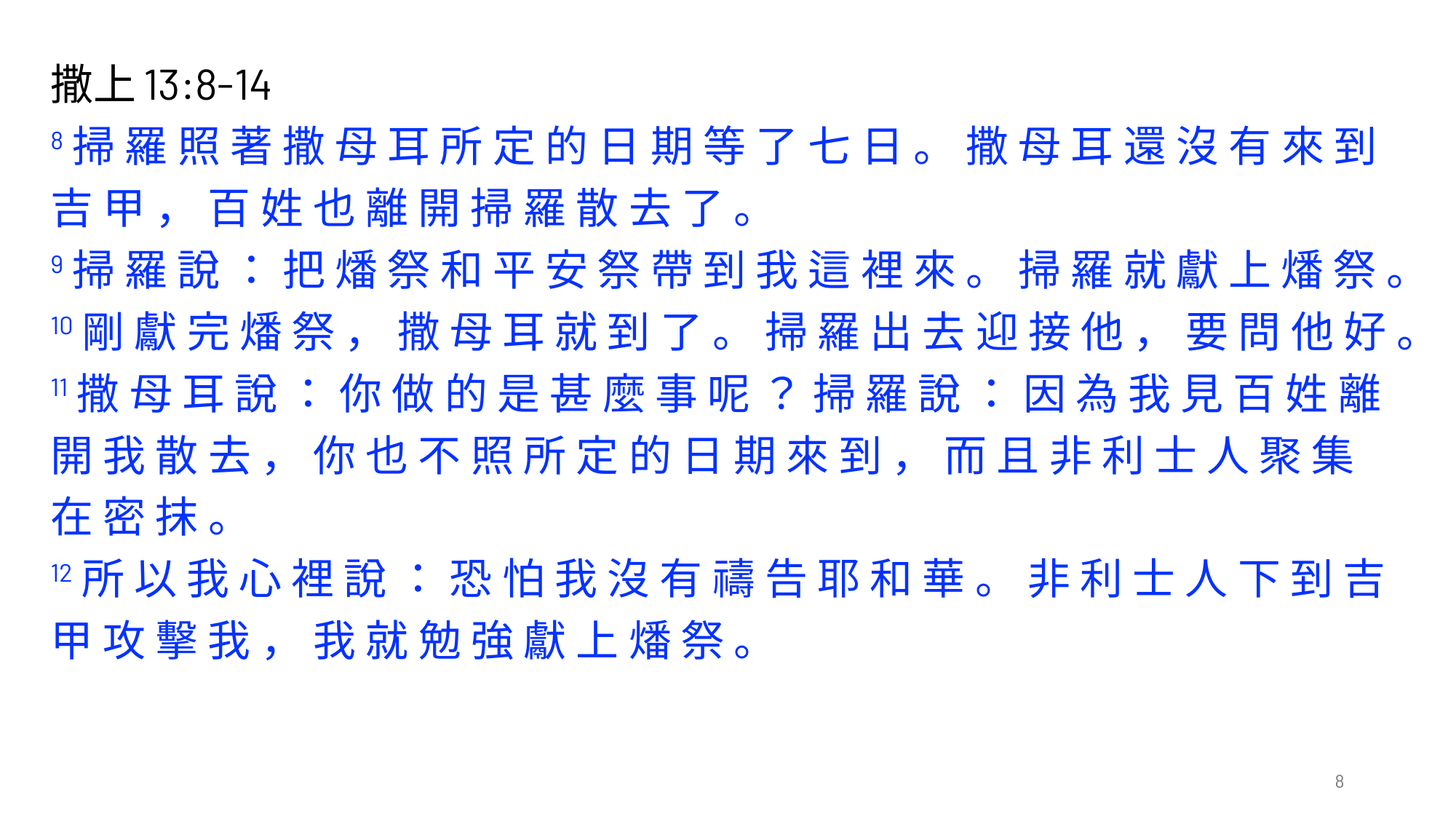

撒上13:8-14
8 掃 羅 照 著 撒 母 耳 所 定 的 日 期 等 了 七 日 。 撒 母 耳 還 沒 有 來 到 吉 甲 ， 百 姓 也 離 開 掃 羅 散 去 了 。
9 掃 羅 說 ： 把 燔 祭 和 平 安 祭 帶 到 我 這 裡 來 。 掃 羅 就 獻 上 燔 祭 。
10 剛 獻 完 燔 祭 ， 撒 母 耳 就 到 了 。 掃 羅 出 去 迎 接 他 ， 要 問 他 好 。
11 撒 母 耳 說 ： 你 做 的 是 甚 麼 事 呢 ？ 掃 羅 說 ： 因 為 我 見 百 姓 離 開 我 散 去 ， 你 也 不 照 所 定 的 日 期 來 到 ， 而 且 非 利 士 人 聚 集 在 密 抹 。
12 所 以 我 心 裡 說 ： 恐 怕 我 沒 有 禱 告 耶 和 華 。 非 利 士 人 下 到 吉 甲 攻 擊 我 ， 我 就 勉 強 獻 上 燔 祭 。

8